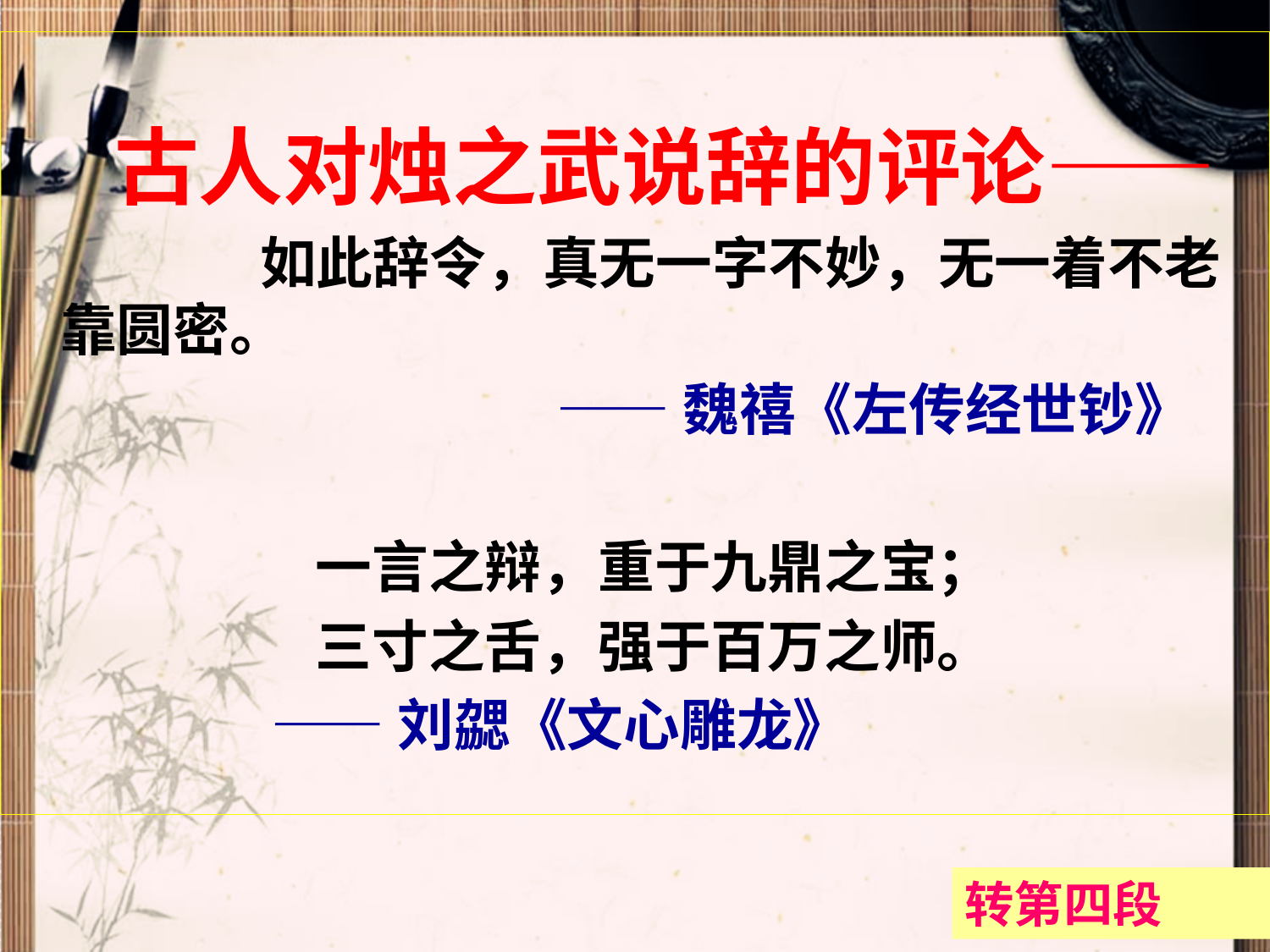

古人对烛之武说辞的评论——
                     如此辞令，真无一字不妙，无一着不老靠圆密。
                                     ——魏禧《左传经世钞》

  一言之辩，重于九鼎之宝；
  三寸之舌，强于百万之师。
                    ——刘勰《文心雕龙》
转第四段